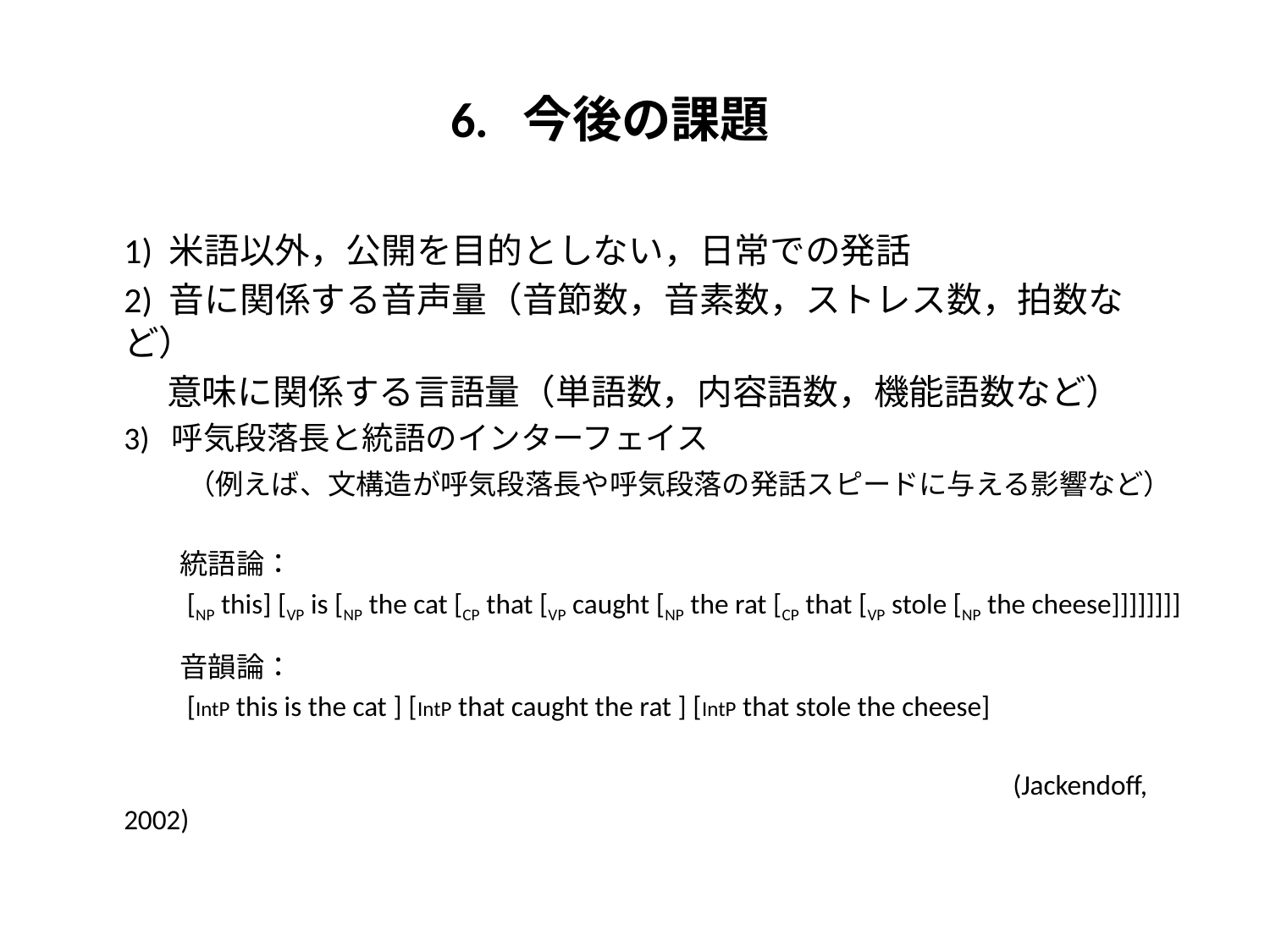

# 6.  今後の課題
	1) 米語以外，公開を目的としない，日常での発話
 	2) 音に関係する音声量（音節数，音素数，ストレス数，拍数など）
	　 意味に関係する言語量（単語数，内容語数，機能語数など）
　	3)  呼気段落長と統語のインターフェイス
　	　　（例えば、文構造が呼気段落長や呼気段落の発話スピードに与える影響など）

	　　統語論：
	　　[NP this] [VP is [NP the cat [CP that [VP caught [NP the rat [CP that [VP stole [NP the cheese]]]]]]]]

	　　音韻論：
	　　[IntP this is the cat ] [IntP that caught the rat ] [IntP that stole the cheese]

								(Jackendoff, 2002)